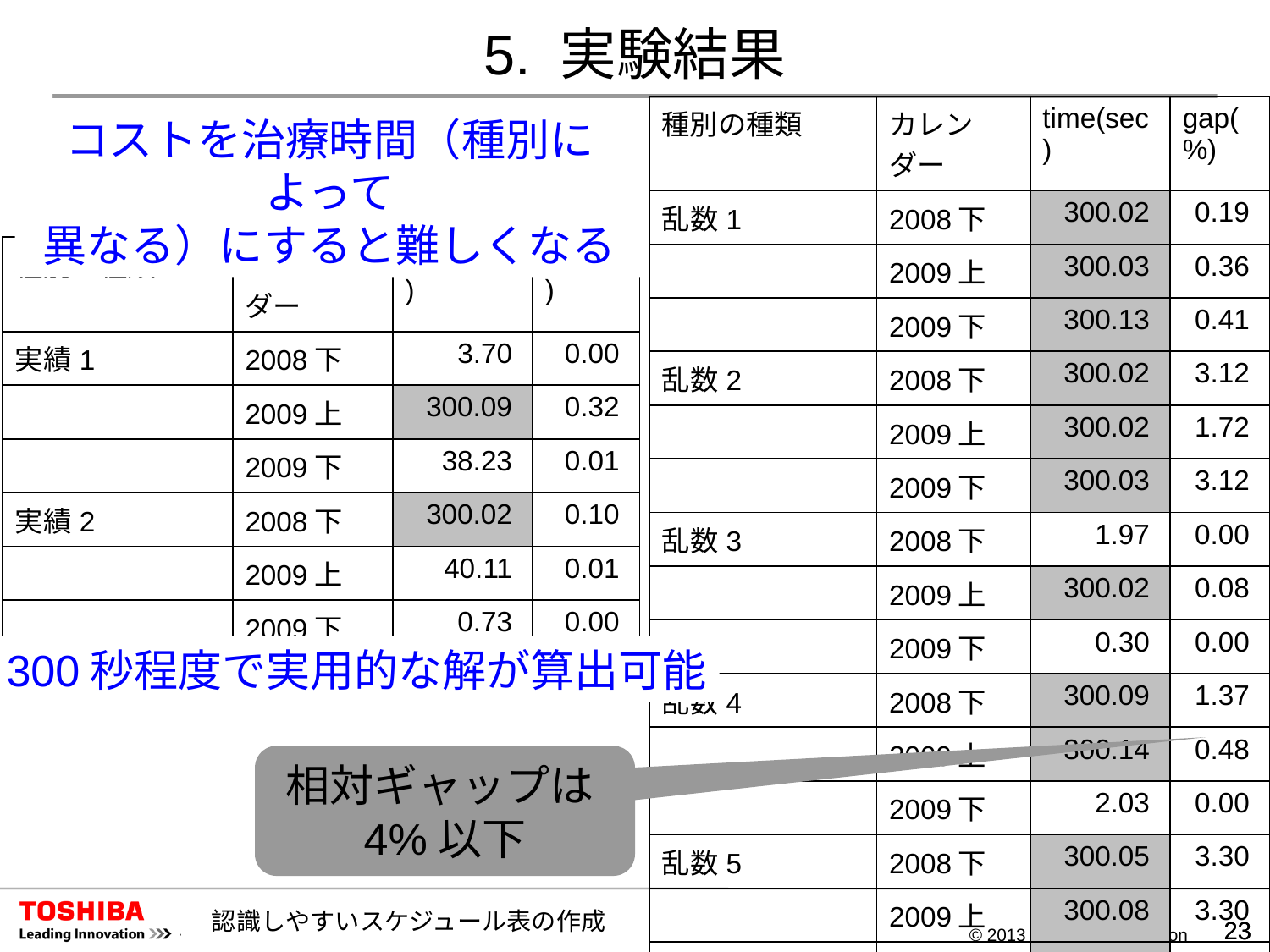

# 5. 実験結果
| 種別の種類 | カレンダー | time(sec) | gap(%) |
| --- | --- | --- | --- |
| 乱数1 | 2008下 | 300.02 | 0.19 |
|  | 2009上 | 300.03 | 0.36 |
|  | 2009下 | 300.13 | 0.41 |
| 乱数2 | 2008下 | 300.02 | 3.12 |
|  | 2009上 | 300.02 | 1.72 |
|  | 2009下 | 300.03 | 3.12 |
| 乱数3 | 2008下 | 1.97 | 0.00 |
|  | 2009上 | 300.02 | 0.08 |
|  | 2009下 | 0.30 | 0.00 |
| 乱数4 | 2008下 | 300.09 | 1.37 |
|  | 2009上 | 300.14 | 0.48 |
|  | 2009下 | 2.03 | 0.00 |
| 乱数5 | 2008下 | 300.05 | 3.30 |
|  | 2009上 | 300.08 | 3.30 |
|  | 2009下 | 300.02 | 2.88 |
コストを治療時間（種別によって
異なる）にすると難しくなる
| 種別の種類 | カレンダー | time(sec) | gap(%) |
| --- | --- | --- | --- |
| 実績1 | 2008下 | 3.70 | 0.00 |
|  | 2009上 | 300.09 | 0.32 |
|  | 2009下 | 38.23 | 0.01 |
| 実績2 | 2008下 | 300.02 | 0.10 |
|  | 2009上 | 40.11 | 0.01 |
|  | 2009下 | 0.73 | 0.00 |
300秒程度で実用的な解が算出可能
相対ギャップは4%以下
認識しやすいスケジュール表の作成